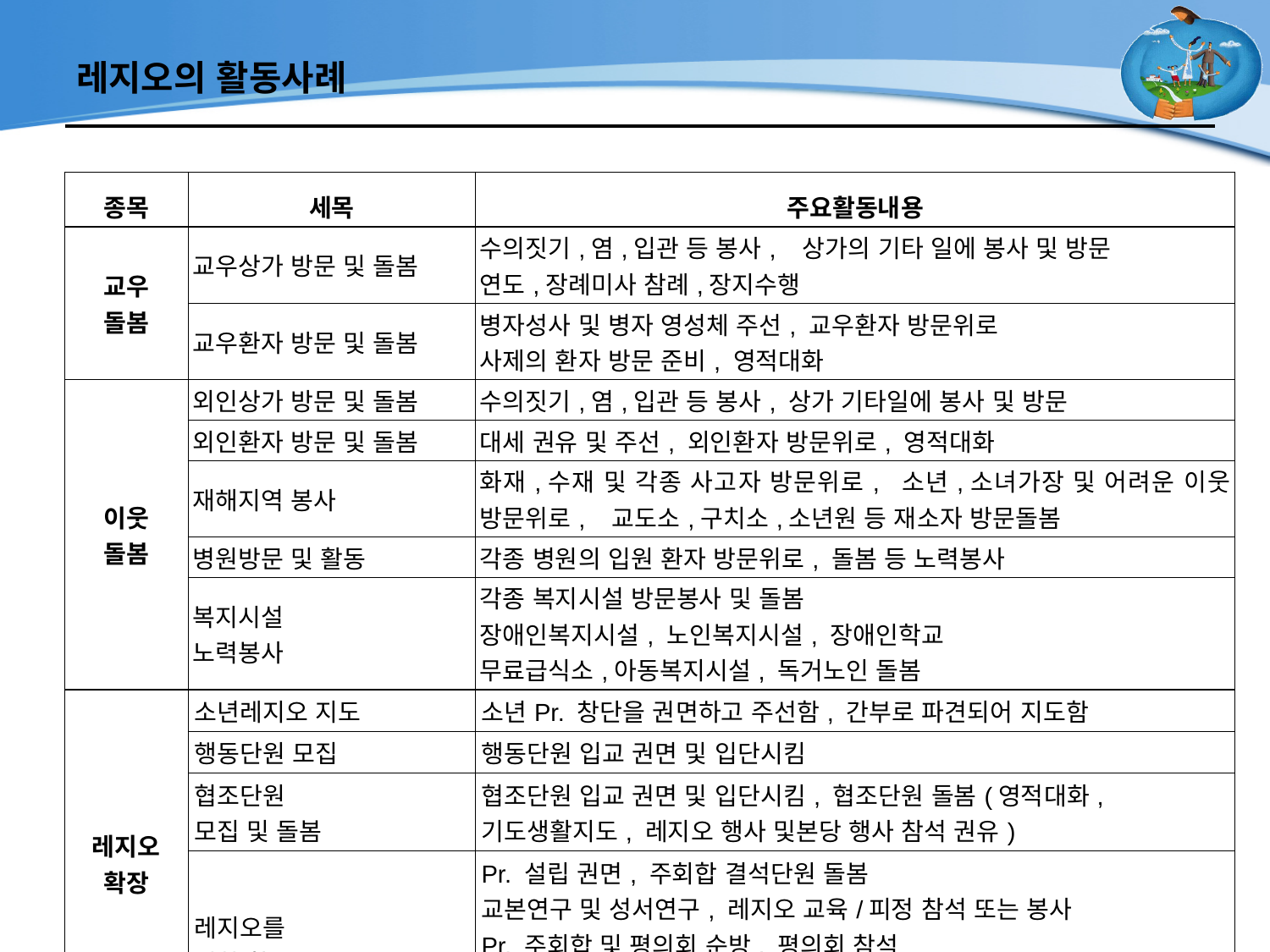

# 레지오의 활동사례
| 종목 | 세목 | 주요활동내용 |
| --- | --- | --- |
| 교우 돌봄 | 교우상가 방문 및 돌봄 | 수의짓기,염,입관 등 봉사, 상가의 기타 일에 봉사 및 방문 연도,장례미사 참례,장지수행 |
|  | 교우환자 방문 및 돌봄 | 병자성사 및 병자 영성체 주선, 교우환자 방문위로 사제의 환자 방문 준비, 영적대화 |
| 이웃 돌봄 | 외인상가 방문 및 돌봄 | 수의짓기,염,입관 등 봉사, 상가 기타일에 봉사 및 방문 |
|  | 외인환자 방문 및 돌봄 | 대세 권유 및 주선, 외인환자 방문위로, 영적대화 |
|  | 재해지역 봉사 | 화재,수재 및 각종 사고자 방문위로, 소년,소녀가장 및 어려운 이웃 방문위로, 교도소,구치소,소년원 등 재소자 방문돌봄 |
|  | 병원방문 및 활동 | 각종 병원의 입원 환자 방문위로, 돌봄 등 노력봉사 |
|  | 복지시설 노력봉사 | 각종 복지시설 방문봉사 및 돌봄 장애인복지시설, 노인복지시설, 장애인학교 무료급식소,아동복지시설, 독거노인 돌봄 |
| 레지오 확장 | 소년레지오 지도 | 소년Pr. 창단을 권면하고 주선함, 간부로 파견되어 지도함 |
|  | 행동단원 모집 | 행동단원 입교 권면 및 입단시킴 |
|  | 협조단원 모집 및 돌봄 | 협조단원 입교 권면 및 입단시킴, 협조단원 돌봄(영적대화, 기도생활지도, 레지오 행사 및본당 행사 참석 권유) |
|  | 레지오를 위한 활동 | Pr. 설립 권면, 주회합 결석단원 돌봄 교본연구 및 성서연구, 레지오 교육/피정 참석 또는 봉사 Pr. 주회합 및 평의회 순방, 평의회 참석 레지오 각종 사무업무 협조 및 봉사 상급평의회의 단장간담회/교육/피정 등 참석 또는 권유 |